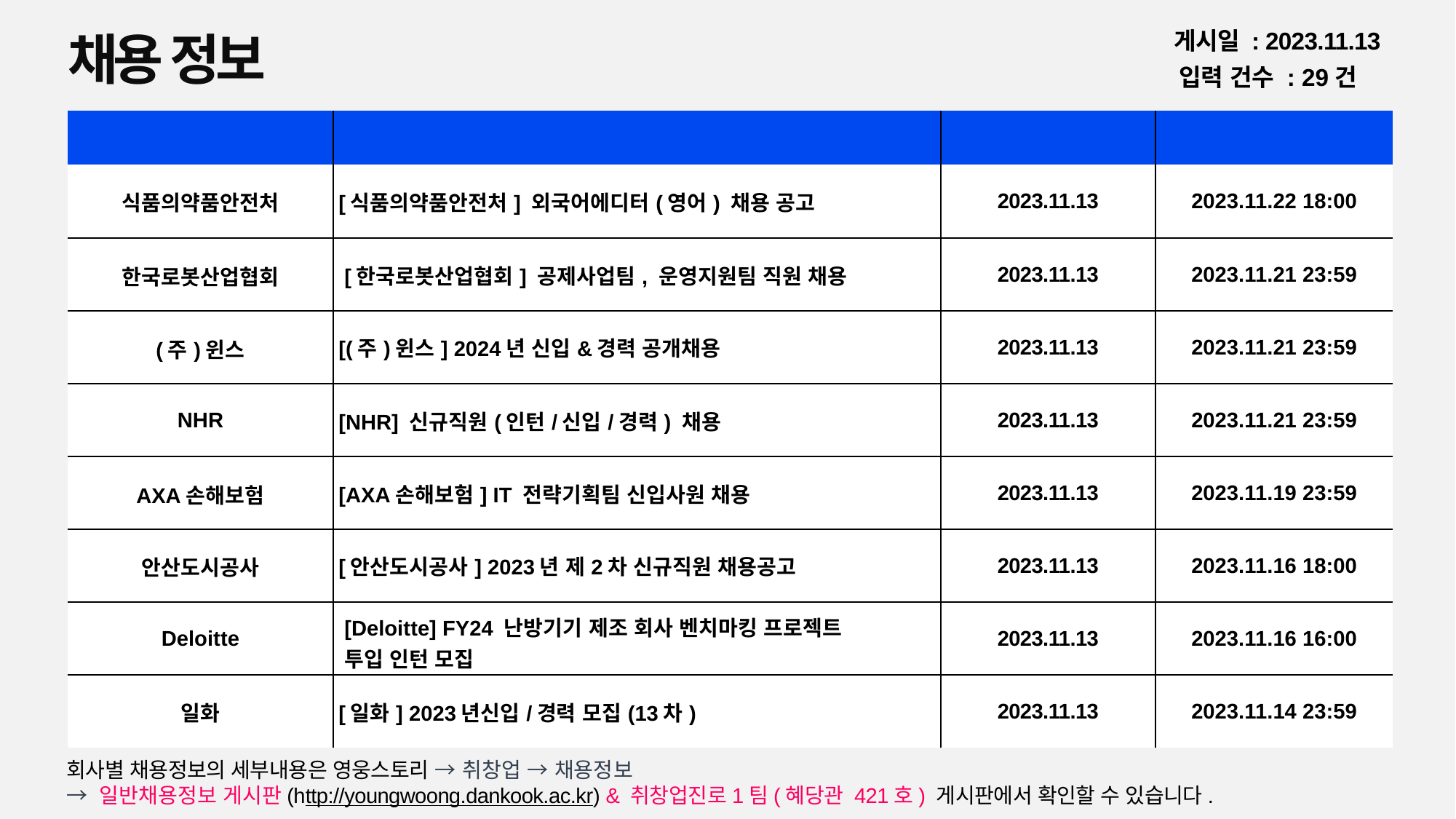

채용 정보
게시일 : 2023.11.13
입력 건수 : 29건
| 회사명 | 공고명 | 등록일 | 마감일 |
| --- | --- | --- | --- |
| 식품의약품안전처 | [식품의약품안전처] 외국어에디터(영어) 채용 공고 | 2023.11.13 | 2023.11.22 18:00 |
| 한국로봇산업협회 | [한국로봇산업협회] 공제사업팀, 운영지원팀 직원 채용 | 2023.11.13 | 2023.11.21 23:59 |
| (주)윈스 | [(주)윈스] 2024년 신입&경력 공개채용 | 2023.11.13 | 2023.11.21 23:59 |
| NHR | [NHR] 신규직원(인턴/신입/경력) 채용 | 2023.11.13 | 2023.11.21 23:59 |
| AXA손해보험 | [AXA손해보험] IT 전략기획팀 신입사원 채용 | 2023.11.13 | 2023.11.19 23:59 |
| 안산도시공사 | [안산도시공사] 2023년 제2차 신규직원 채용공고 | 2023.11.13 | 2023.11.16 18:00 |
| Deloitte | [Deloitte] FY24 난방기기 제조 회사 벤치마킹 프로젝트 투입 인턴 모집 | 2023.11.13 | 2023.11.16 16:00 |
| 일화 | [일화] 2023년신입/경력 모집(13차) | 2023.11.13 | 2023.11.14 23:59 |
회사별 채용정보의 세부내용은 영웅스토리 → 취창업 → 채용정보
→ 일반채용정보 게시판(http://youngwoong.dankook.ac.kr) & 취창업진로1팀(혜당관 421호) 게시판에서 확인할 수 있습니다.